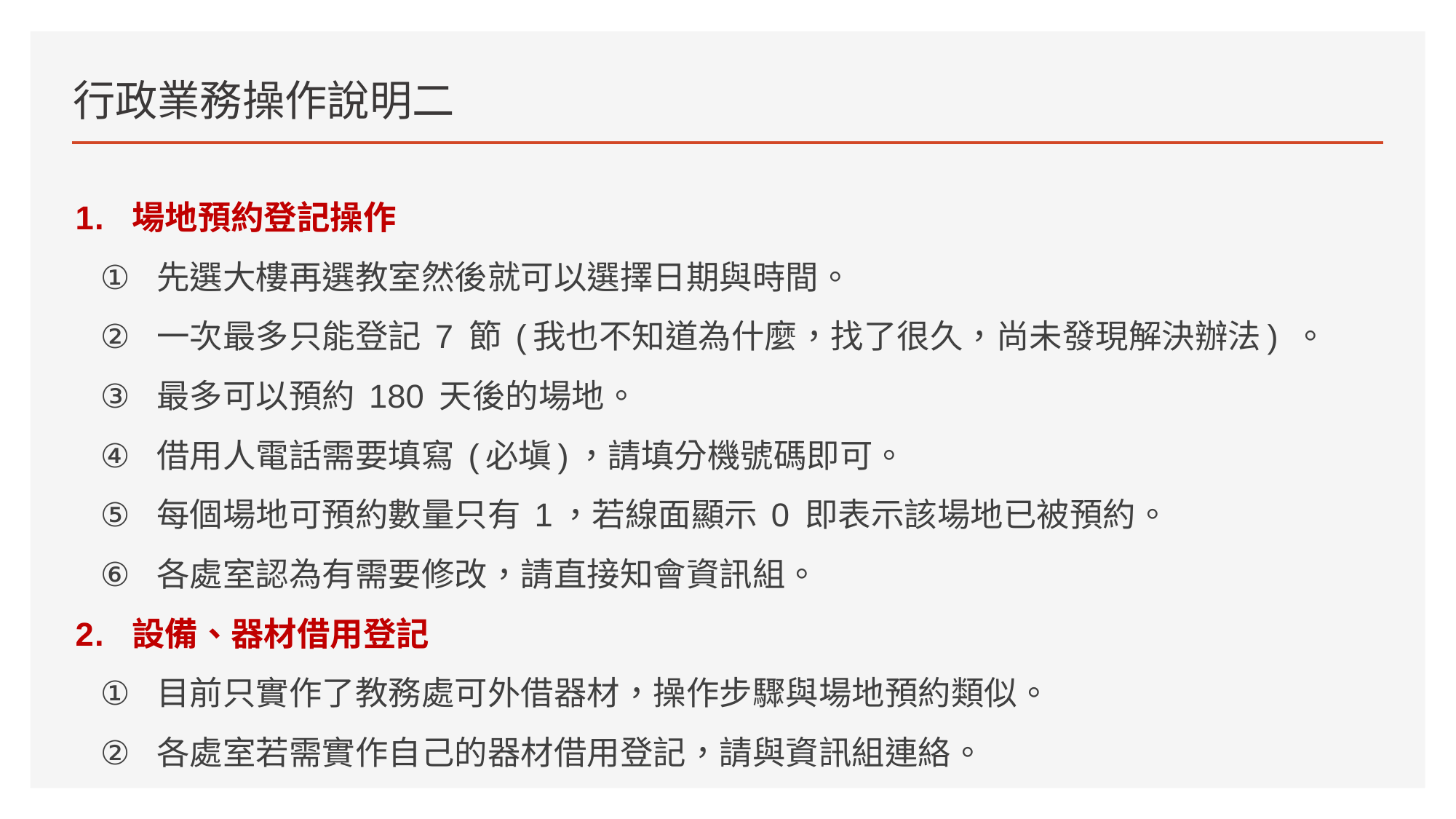

# 行政業務操作說明二
場地預約登記操作
先選大樓再選教室然後就可以選擇日期與時間。
一次最多只能登記 7 節 (我也不知道為什麼，找了很久，尚未發現解決辦法) 。
最多可以預約 180 天後的場地。
借用人電話需要填寫 (必塡)，請填分機號碼即可。
每個場地可預約數量只有 1，若線面顯示 0 即表示該場地已被預約。
各處室認為有需要修改，請直接知會資訊組。
設備、器材借用登記
目前只實作了教務處可外借器材，操作步驟與場地預約類似。
各處室若需實作自己的器材借用登記，請與資訊組連絡。